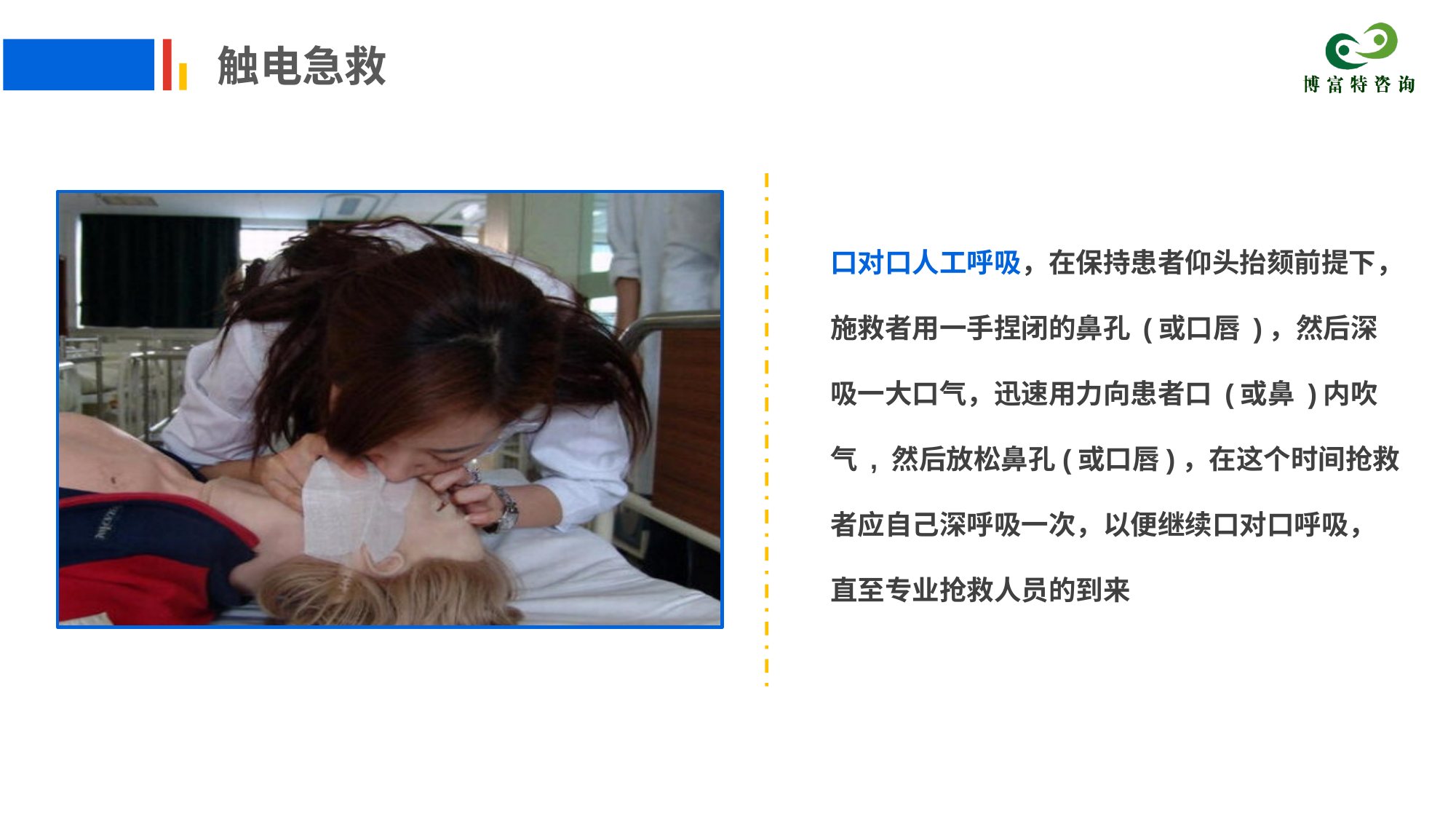

触电急救

口对口人工呼吸，在保持患者仰头抬颏前提下，施救者用一手捏闭的鼻孔 (或口唇 )，然后深吸一大口气，迅速用力向患者口 (或鼻 )内吹 气 , 然后放松鼻孔(或口唇)，在这个时间抢救者应自己深呼吸一次，以便继续口对口呼吸，直至专业抢救人员的到来